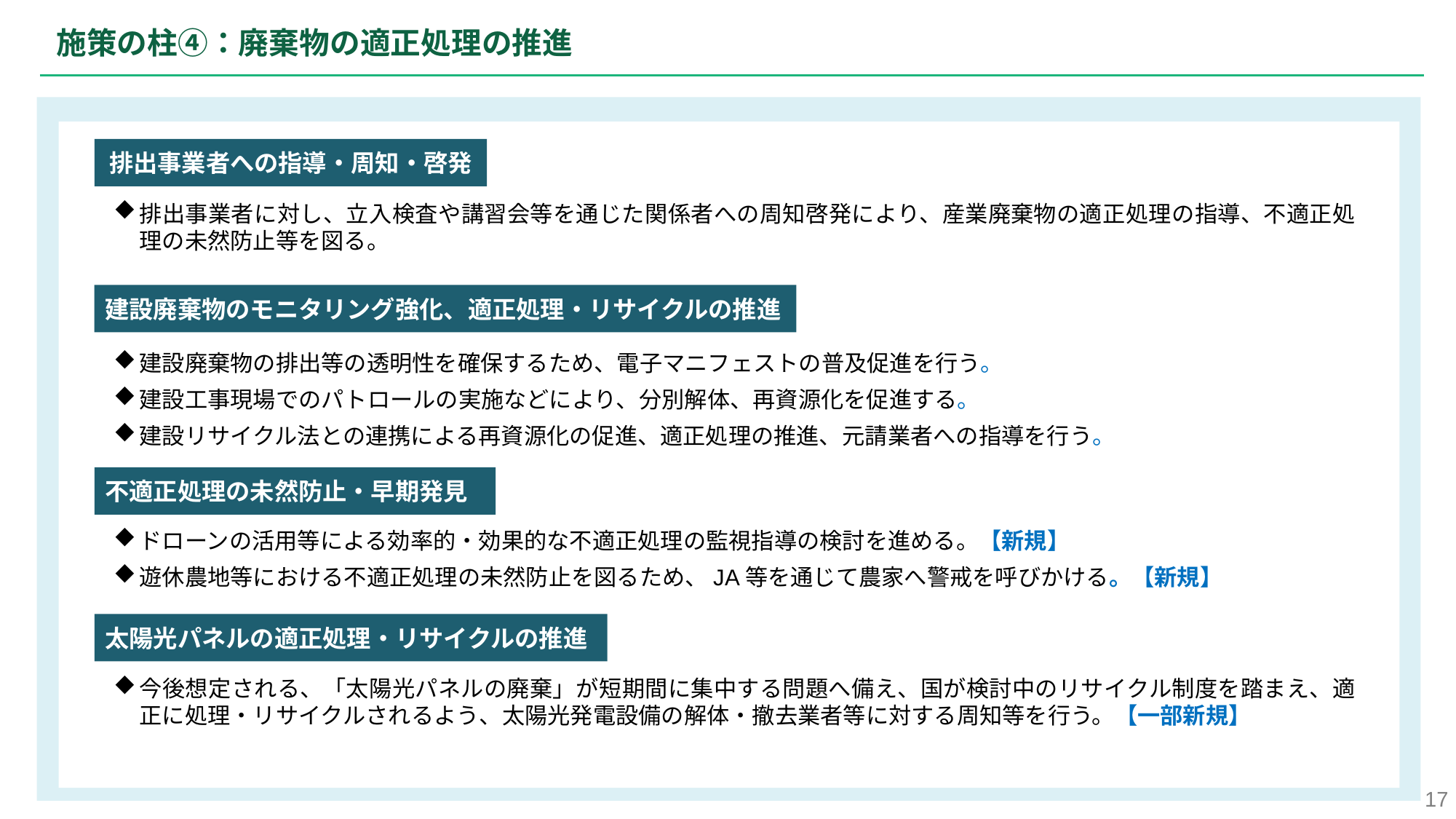

施策の柱④：廃棄物の適正処理の推進

排出事業者への指導・周知・啓発
排出事業者に対し、立入検査や講習会等を通じた関係者への周知啓発により、産業廃棄物の適正処理の指導、不適正処理の未然防止等を図る。
建設廃棄物のモニタリング強化、適正処理・リサイクルの推進
建設廃棄物の排出等の透明性を確保するため、電子マニフェストの普及促進を行う。
建設工事現場でのパトロールの実施などにより、分別解体、再資源化を促進する。
建設リサイクル法との連携による再資源化の促進、適正処理の推進、元請業者への指導を行う。
不適正処理の未然防止・早期発見
ドローンの活用等による効率的・効果的な不適正処理の監視指導の検討を進める。【新規】
遊休農地等における不適正処理の未然防止を図るため、JA等を通じて農家へ警戒を呼びかける。【新規】
太陽光パネルの適正処理・リサイクルの推進
今後想定される、「太陽光パネルの廃棄」が短期間に集中する問題へ備え、国が検討中のリサイクル制度を踏まえ、適正に処理・リサイクルされるよう、太陽光発電設備の解体・撤去業者等に対する周知等を行う。【一部新規】
17